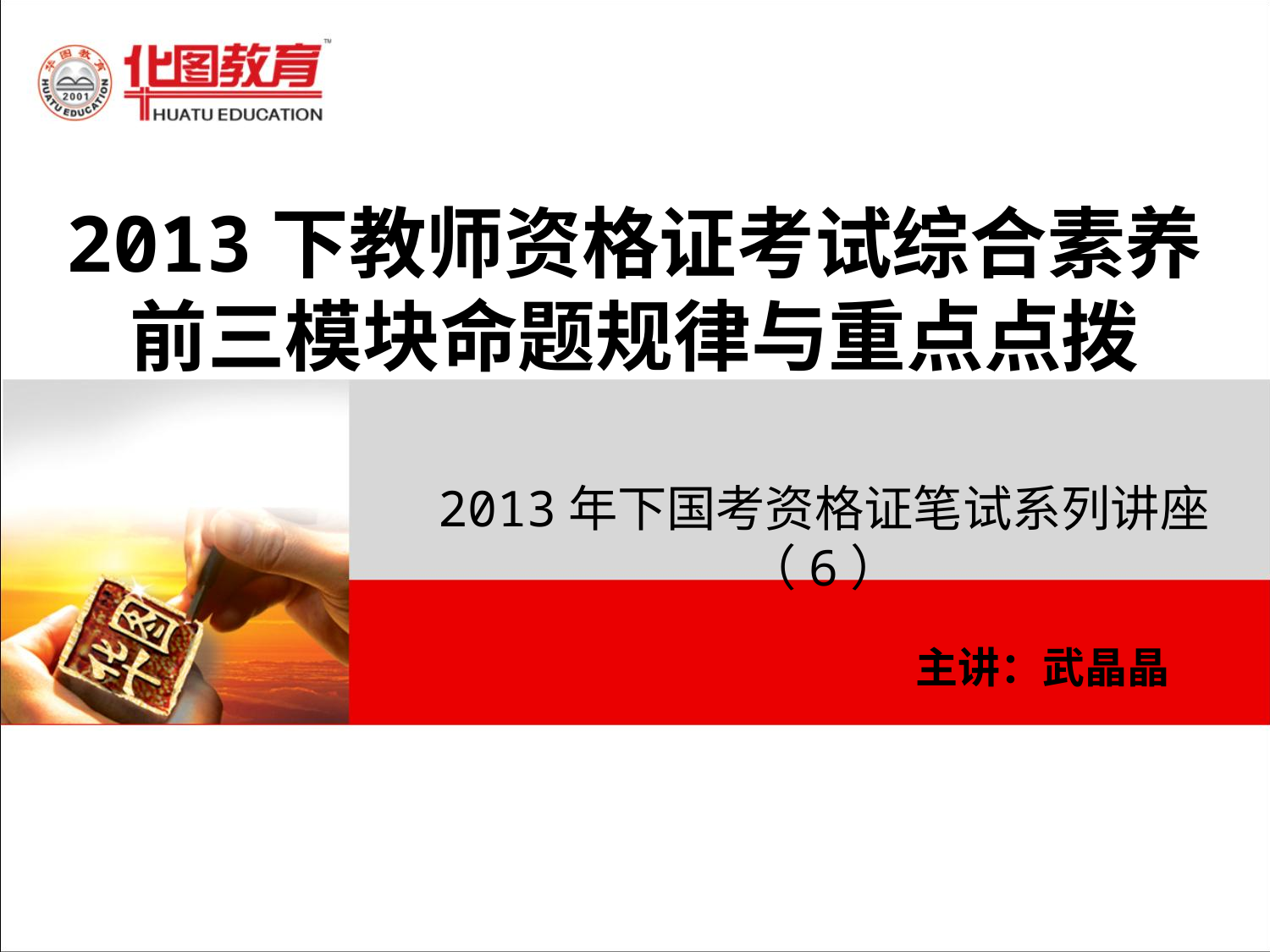

2013下教师资格证考试综合素养
前三模块命题规律与重点点拨
2013年下国考资格证笔试系列讲座（6）
 主讲：武晶晶